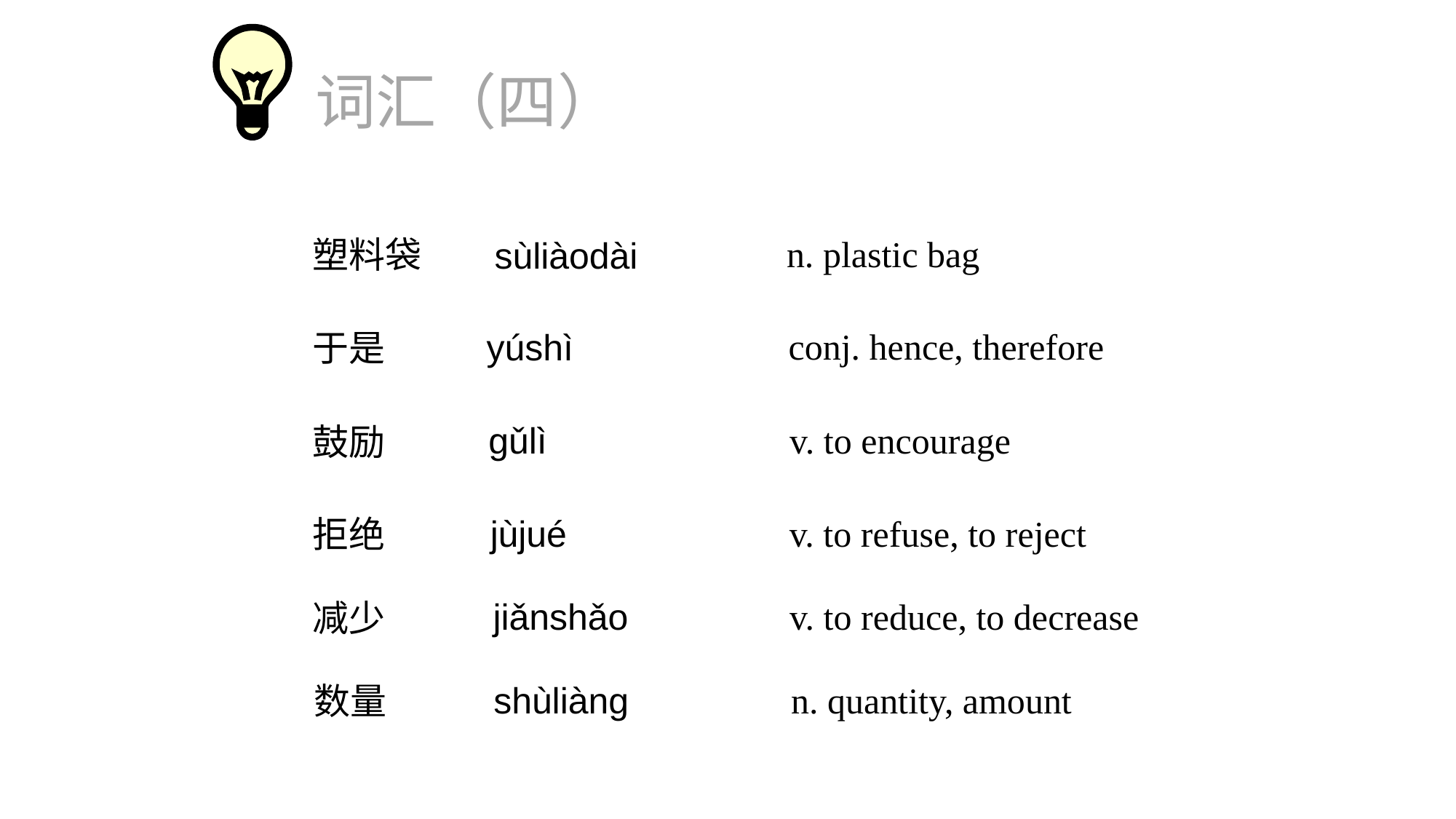

词汇（四）
n. plastic bag
塑料袋
sùliàodài
conj. hence, therefore
yúshì
于是
gǔlì
v. to encourage
鼓励
jùjué
v. to refuse, to reject
拒绝
jiǎnshǎo
v. to reduce, to decrease
减少
shùliàng
n. quantity, amount
数量